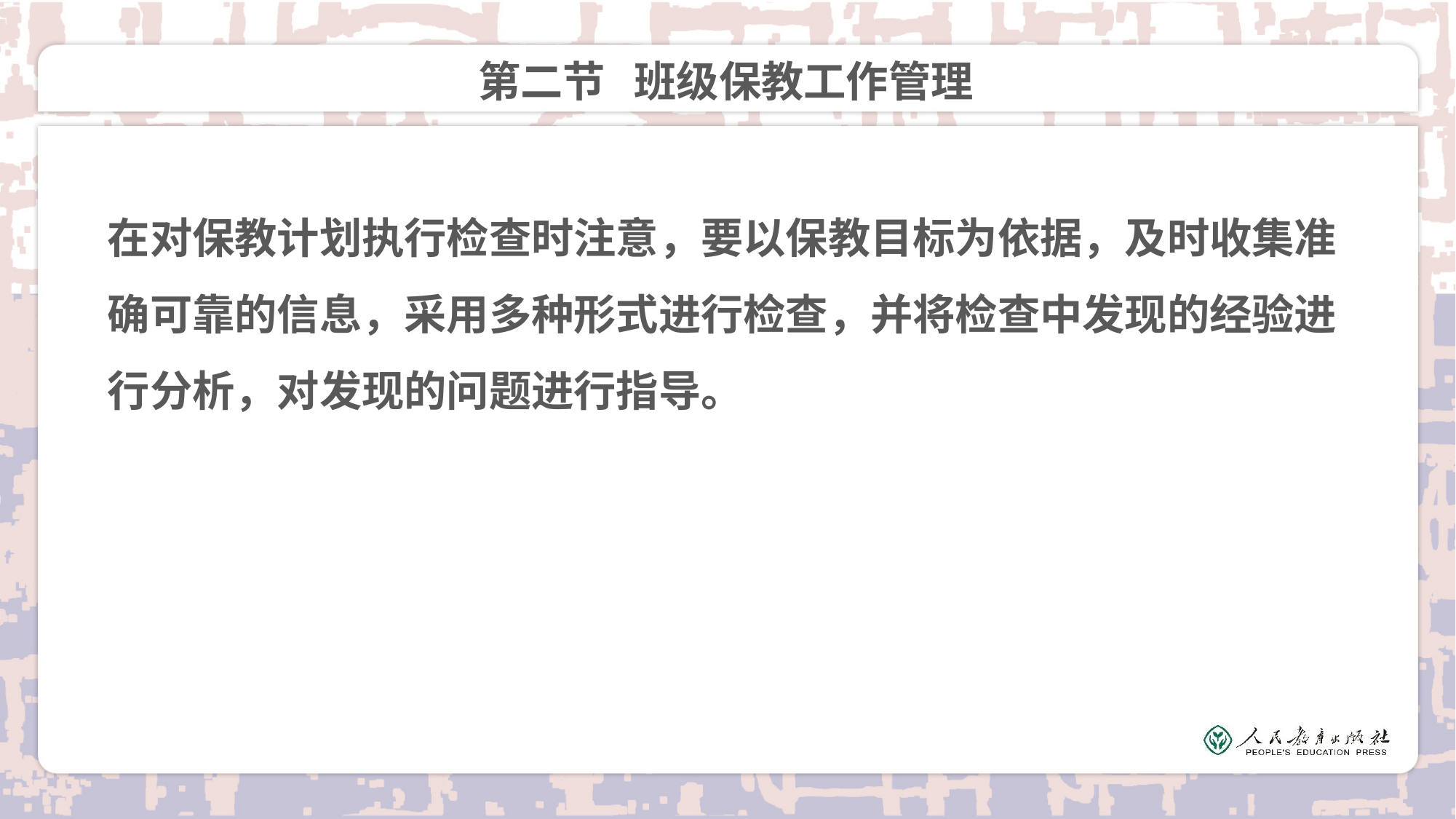

# 第二节   班级保教工作管理
在对保教计划执行检查时注意，要以保教目标为依据，及时收集准确可靠的信息，采用多种形式进行检查，并将检查中发现的经验进行分析，对发现的问题进行指导。